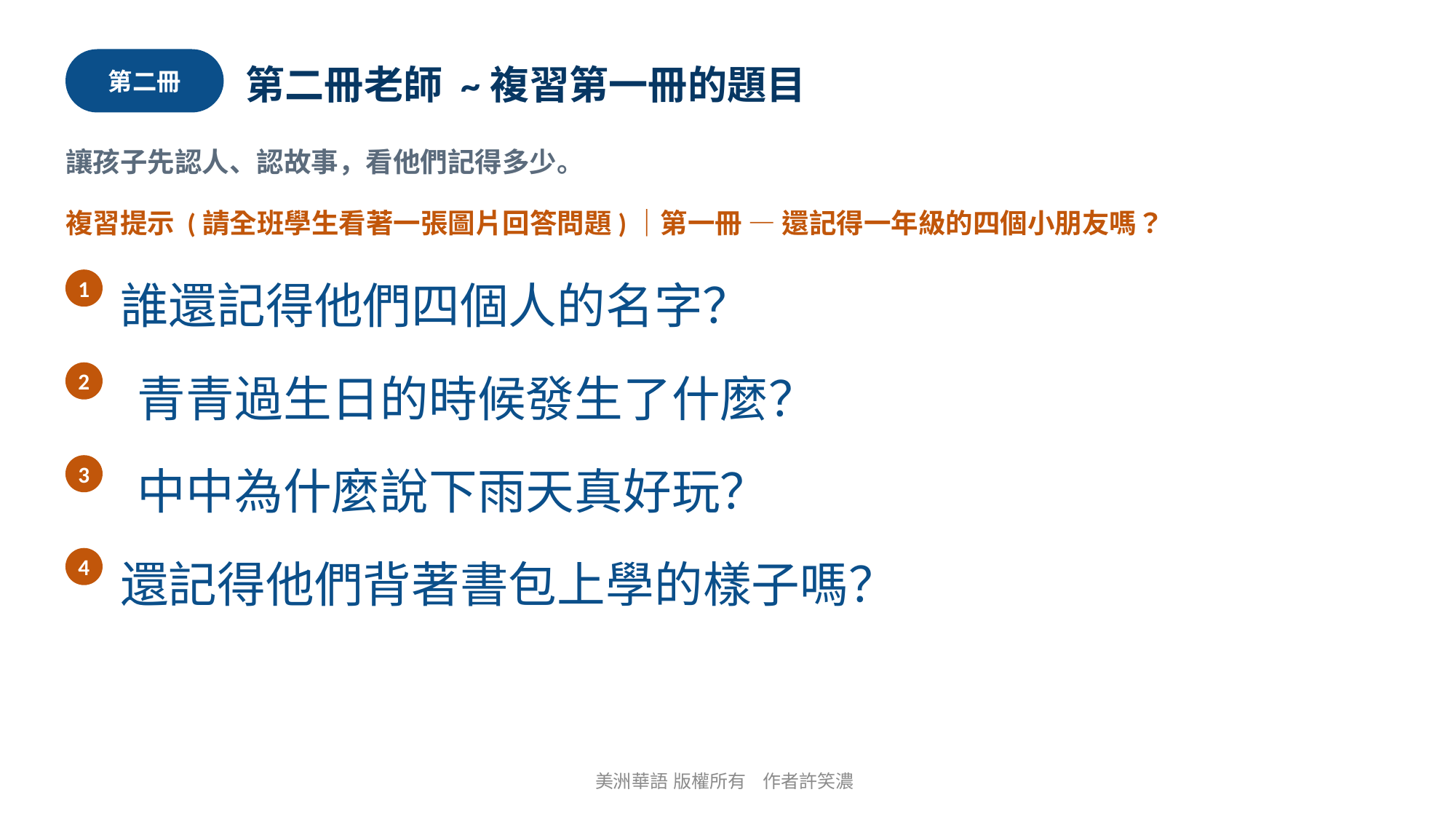

第二冊
第二冊老師 ~複習第一冊的題目
讓孩子先認人、認故事，看他們記得多少。
複習提示 (請全班學生看著一張圖片回答問題)｜第一冊 — 還記得一年級的四個小朋友嗎？
1
誰還記得他們四個人的名字？
2
青青過生日的時候發生了什麼？
3
中中為什麼說下雨天真好玩？
4
還記得他們背著書包上學的樣子嗎？
美洲華語 版權所有   作者許笑濃